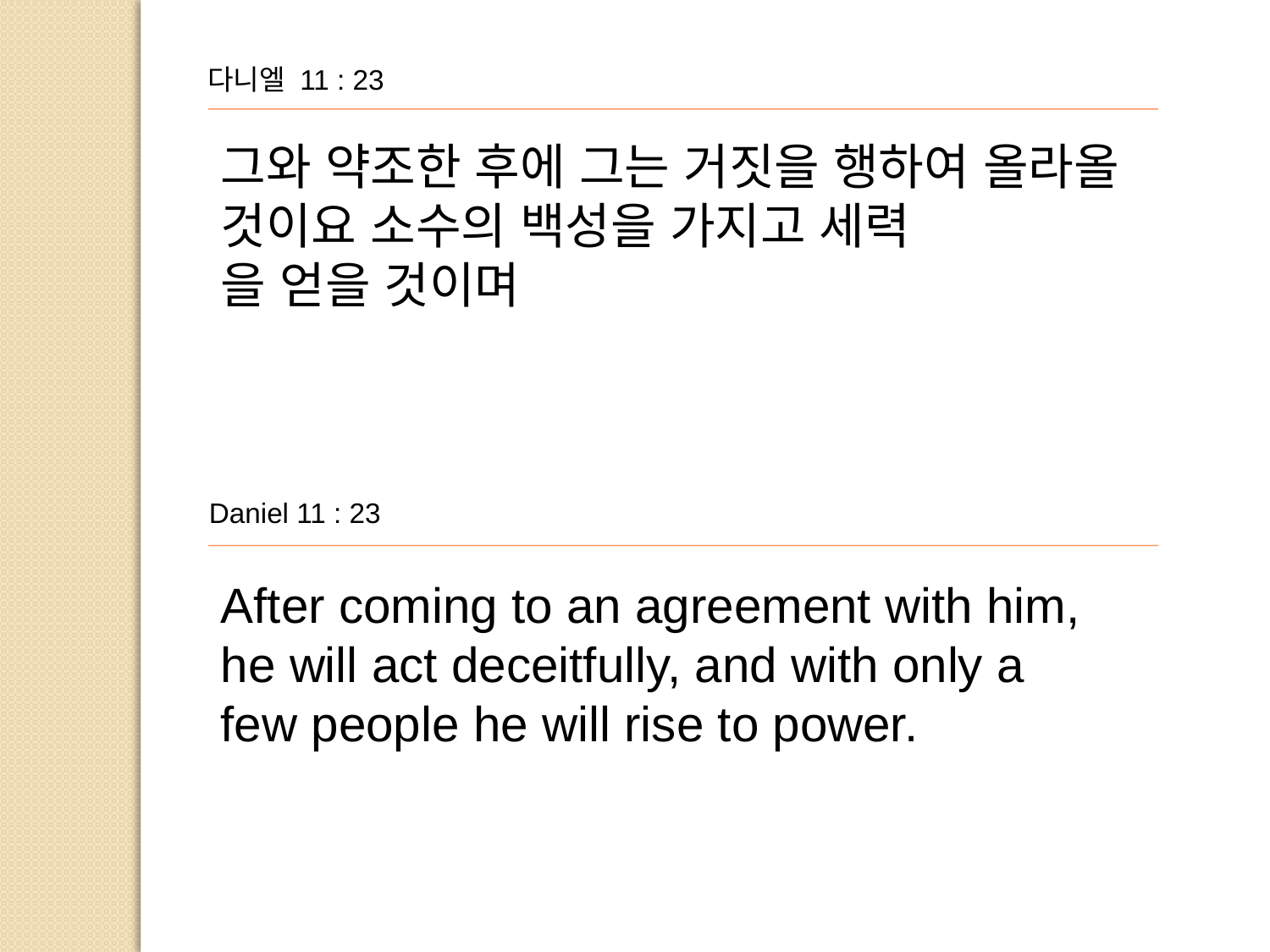

다니엘 11 : 23

그와 약조한 후에 그는 거짓을 행하여 올라올 것이요 소수의 백성을 가지고 세력
을 얻을 것이며
Daniel 11 : 23

After coming to an agreement with him, he will act deceitfully, and with only a
few people he will rise to power.